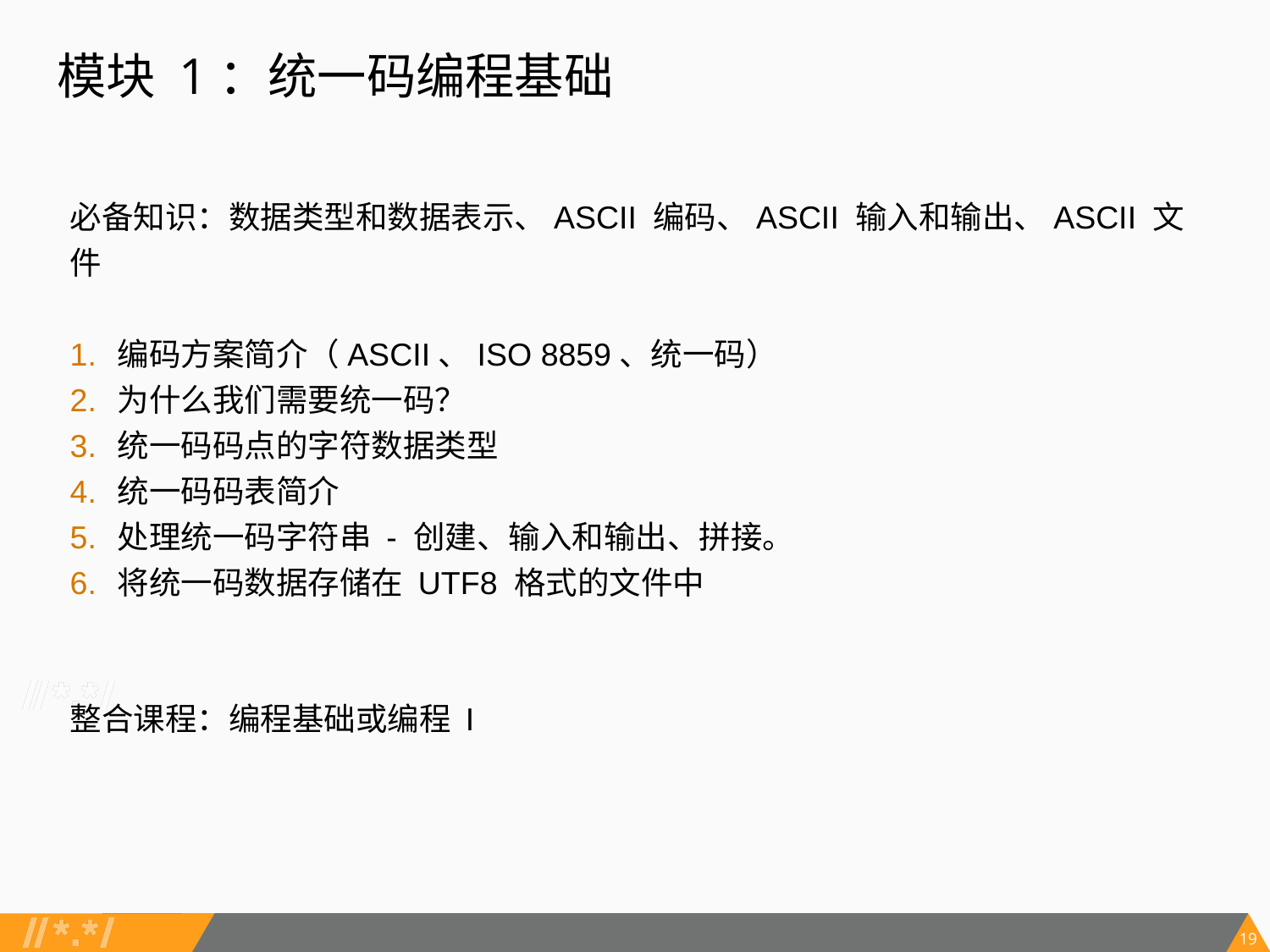

# 模块 1：统一码编程基础
必备知识：数据类型和数据表示、ASCII 编码、ASCII 输入和输出、ASCII 文件

编码方案简介（ASCII、ISO 8859、统一码）
为什么我们需要统一码？
统一码码点的字符数据类型
统一码码表简介
处理统一码字符串 - 创建、输入和输出、拼接。
将统一码数据存储在 UTF8 格式的文件中

整合课程：编程基础或编程 I